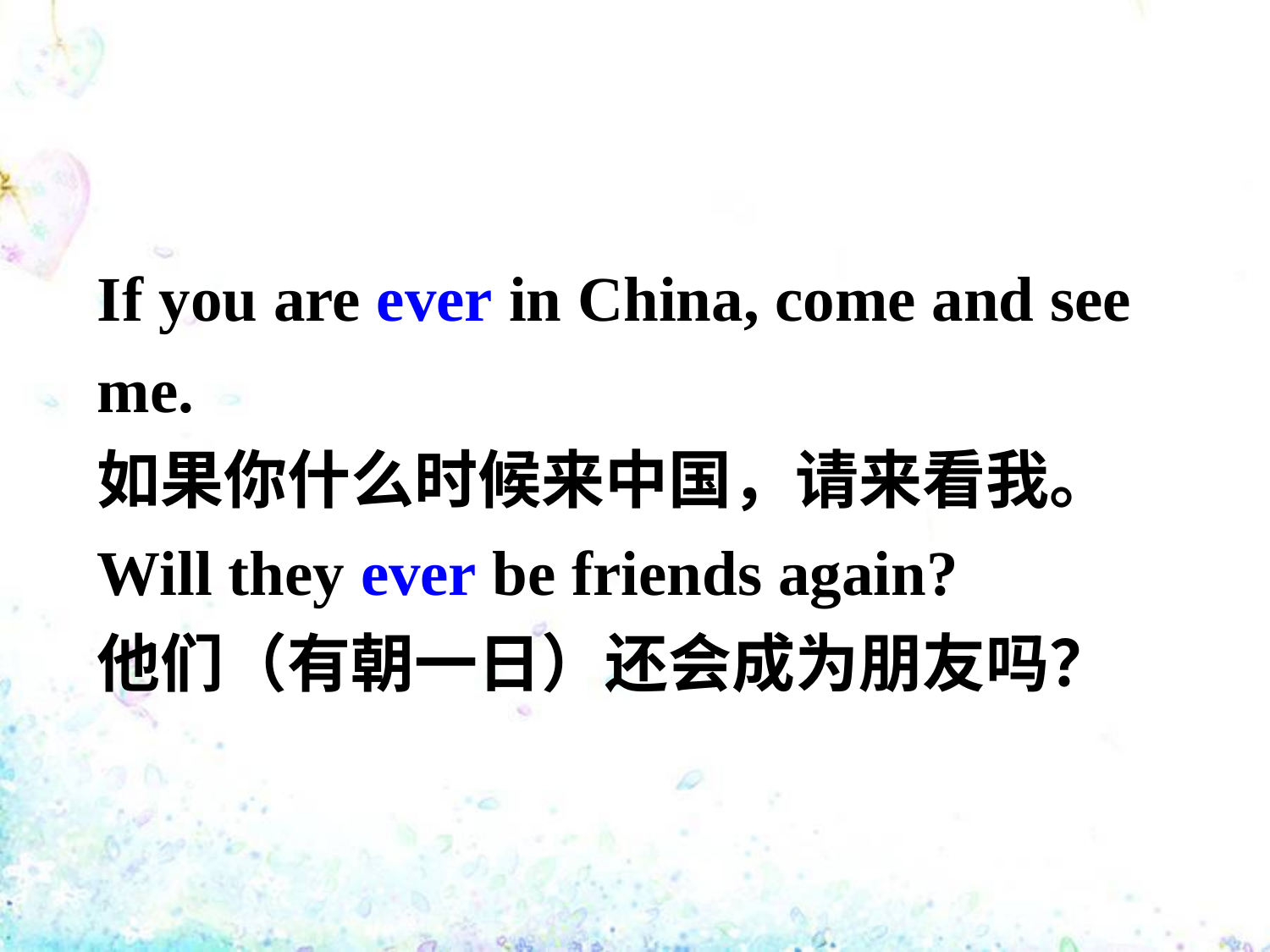

If you are ever in China, come and see me.
如果你什么时候来中国，请来看我。
Will they ever be friends again?
他们（有朝一日）还会成为朋友吗？